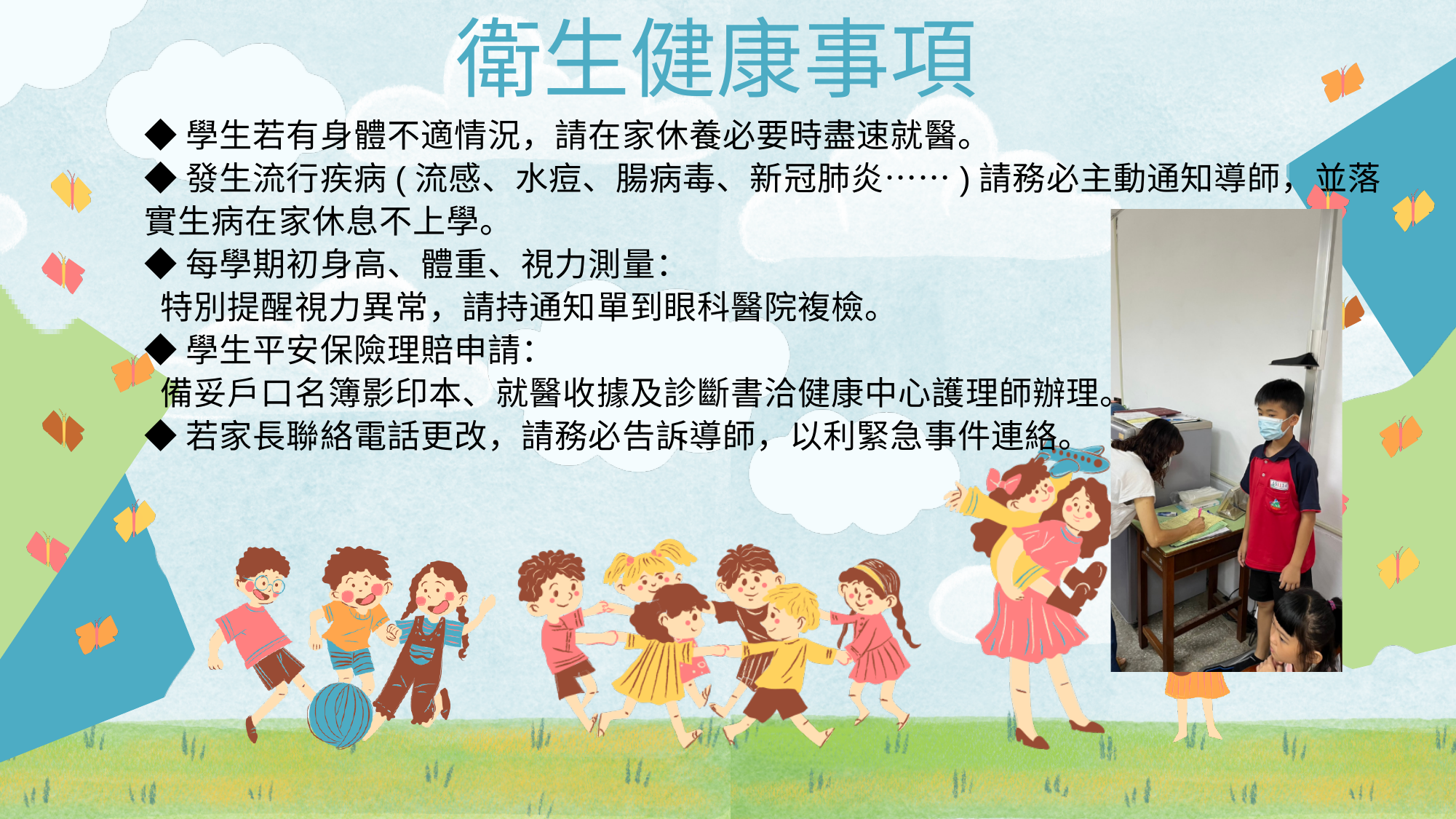

衛生健康事項

◆學生若有身體不適情況，請在家休養必要時盡速就醫。
◆發生流行疾病(流感、水痘、腸病毒、新冠肺炎……)請務必主動通知導師，並落實生病在家休息不上學。
◆每學期初身高、體重、視力測量：
 特別提醒視力異常，請持通知單到眼科醫院複檢。
◆學生平安保險理賠申請：
 備妥戶口名簿影印本、就醫收據及診斷書洽健康中心護理師辦理。
◆若家長聯絡電話更改，請務必告訴導師，以利緊急事件連絡。